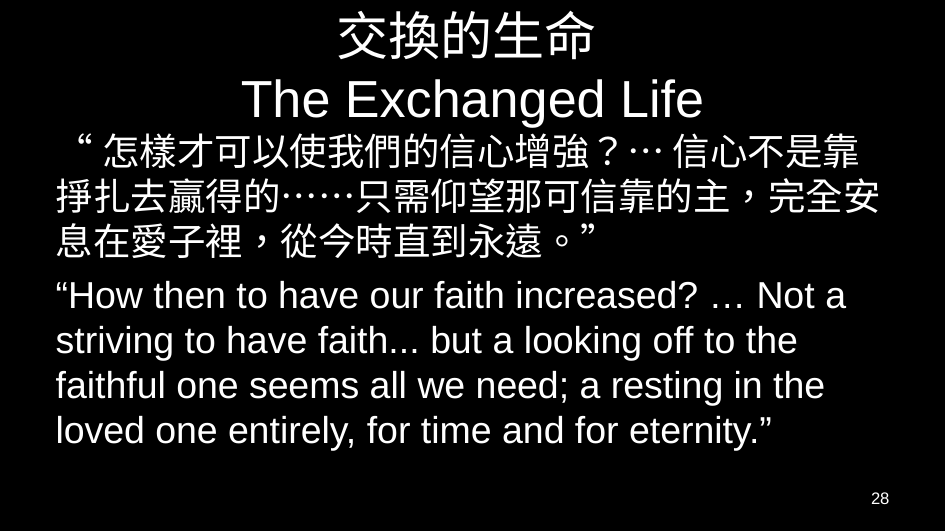

# 交換的生命 The Exchanged Life
“怎樣才可以使我們的信心增強？… 信心不是靠掙扎去贏得的……只需仰望那可信靠的主，完全安息在愛子裡，從今時直到永遠。”
“How then to have our faith increased? … Not a striving to have faith... but a looking off to the faithful one seems all we need; a resting in the loved one entirely, for time and for eternity.”
28